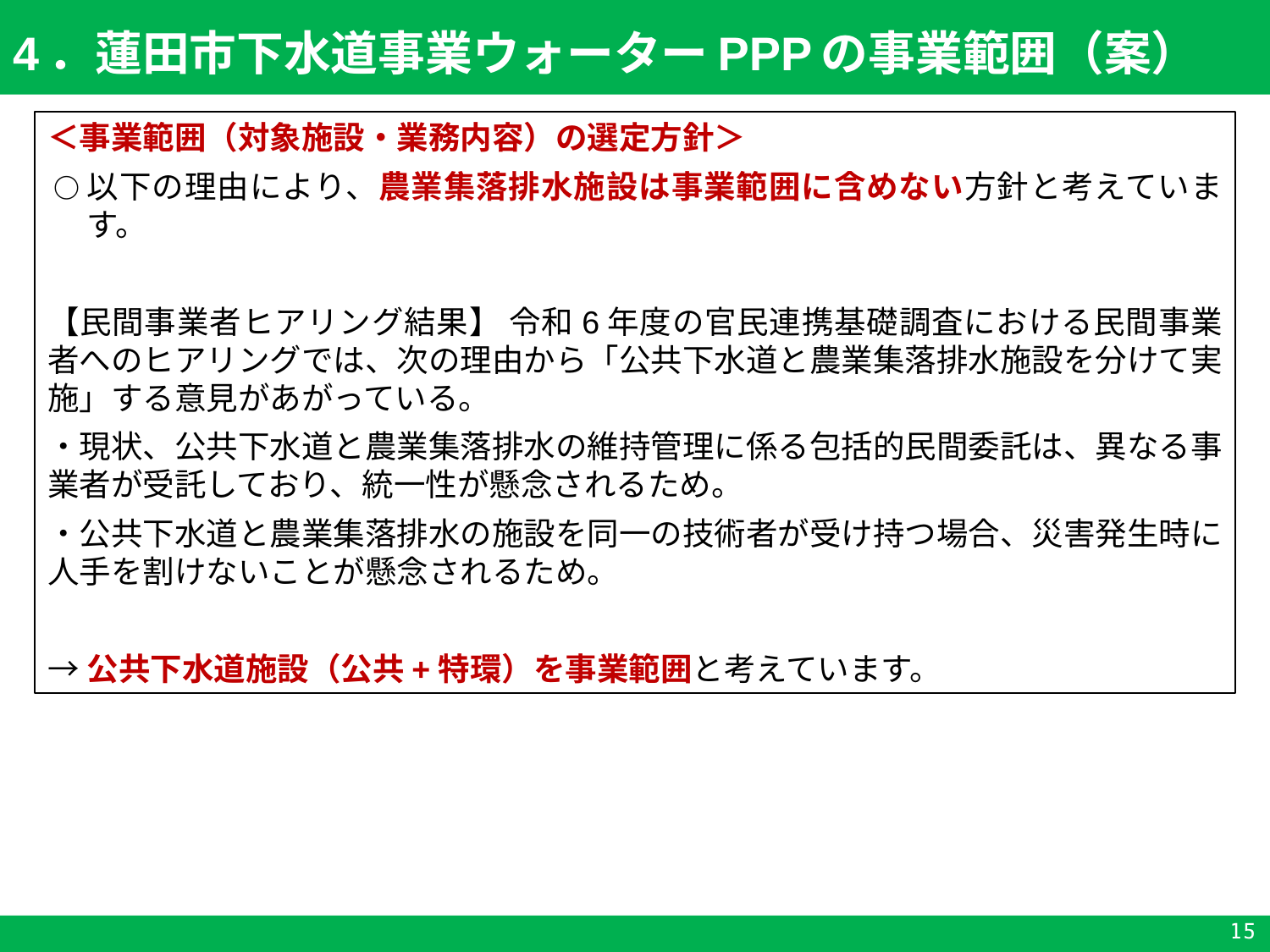

4．蓮田市下水道事業ウォーターPPPの事業範囲（案）
＜事業範囲（対象施設・業務内容）の選定方針＞
以下の理由により、農業集落排水施設は事業範囲に含めない方針と考えています。

【民間事業者ヒアリング結果】 令和6年度の官民連携基礎調査における民間事業者へのヒアリングでは、次の理由から「公共下水道と農業集落排水施設を分けて実施」する意見があがっている。
・現状、公共下水道と農業集落排水の維持管理に係る包括的民間委託は、異なる事業者が受託しており、統一性が懸念されるため。
・公共下水道と農業集落排水の施設を同一の技術者が受け持つ場合、災害発生時に人手を割けないことが懸念されるため。

→公共下水道施設（公共+特環）を事業範囲と考えています。
15